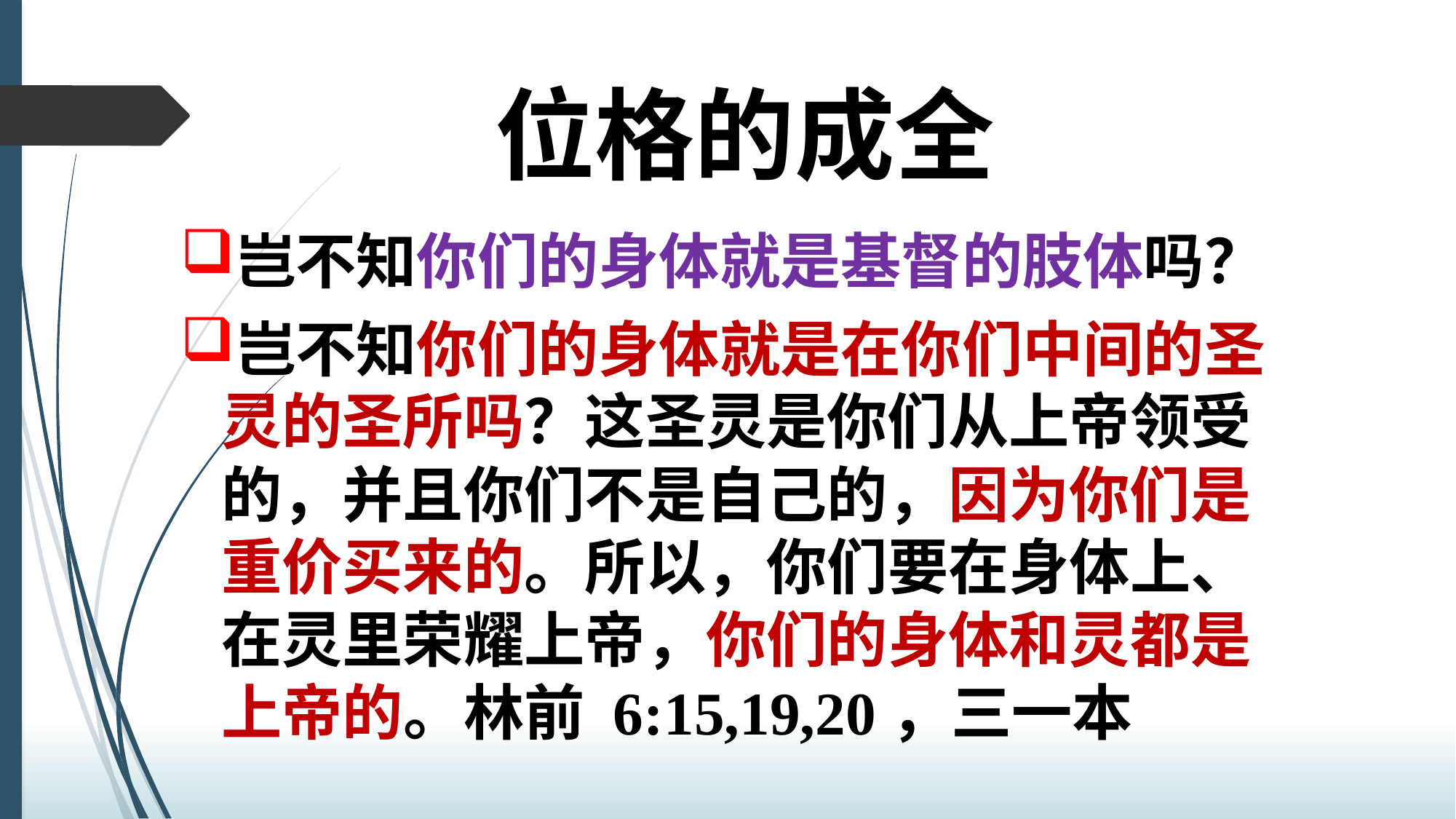

# 位格的成全
岂​不​知​你​们​的​身​体​就​是​基​督​的​肢​体​吗？​
岂​不​知​你们​的​身体​就是​在​你们​中间​的​圣灵​的​圣所​吗？​这​圣灵​是​你们​从​上帝​领受​的，并​且​你们​不​是​自己​的，因为​你们​是​重价​买来​的。所以，你们​要​在​身体​上、在​灵​里​荣耀​上帝，你们​的​身体​和​灵​都​是​上帝​的。林前 6:15,19,20，三一本